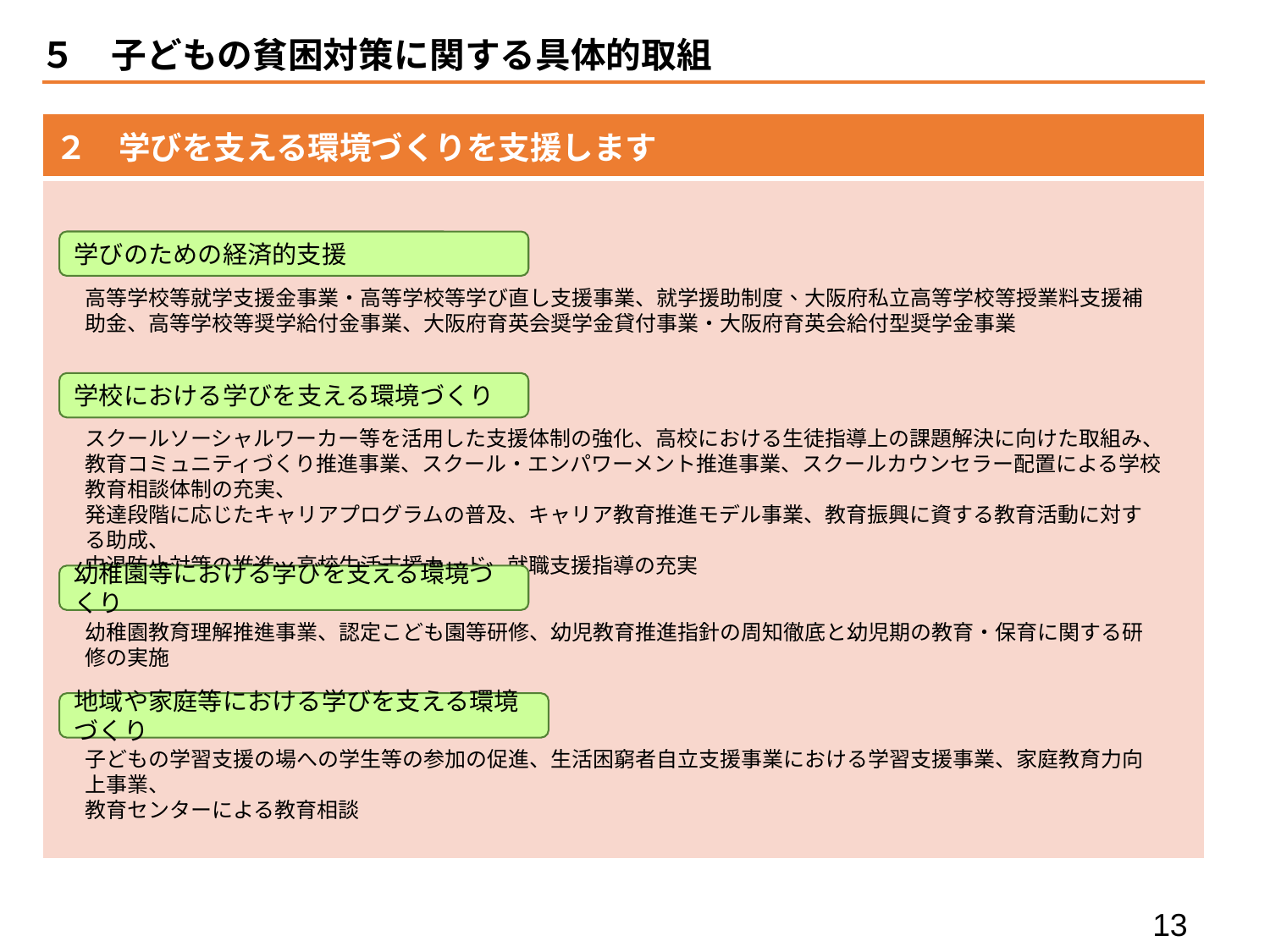

５　子どもの貧困対策に関する具体的取組
| ２　学びを支える環境づくりを支援します |
| --- |
|  |
学びのための経済的支援
高等学校等就学支援金事業・高等学校等学び直し支援事業、就学援助制度、大阪府私立高等学校等授業料支援補助金、高等学校等奨学給付金事業、大阪府育英会奨学金貸付事業・大阪府育英会給付型奨学金事業
学校における学びを支える環境づくり
スクールソーシャルワーカー等を活用した支援体制の強化、高校における生徒指導上の課題解決に向けた取組み、
教育コミュニティづくり推進事業、スクール・エンパワーメント推進事業、スクールカウンセラー配置による学校教育相談体制の充実、
発達段階に応じたキャリアプログラムの普及、キャリア教育推進モデル事業、教育振興に資する教育活動に対する助成、
中退防止対策の推進、高校生活支援カード、就職支援指導の充実
幼稚園等における学びを支える環境づくり
幼稚園教育理解推進事業、認定こども園等研修、幼児教育推進指針の周知徹底と幼児期の教育・保育に関する研修の実施
地域や家庭等における学びを支える環境づくり
子どもの学習支援の場への学生等の参加の促進、生活困窮者自立支援事業における学習支援事業、家庭教育力向上事業、
教育センターによる教育相談
13